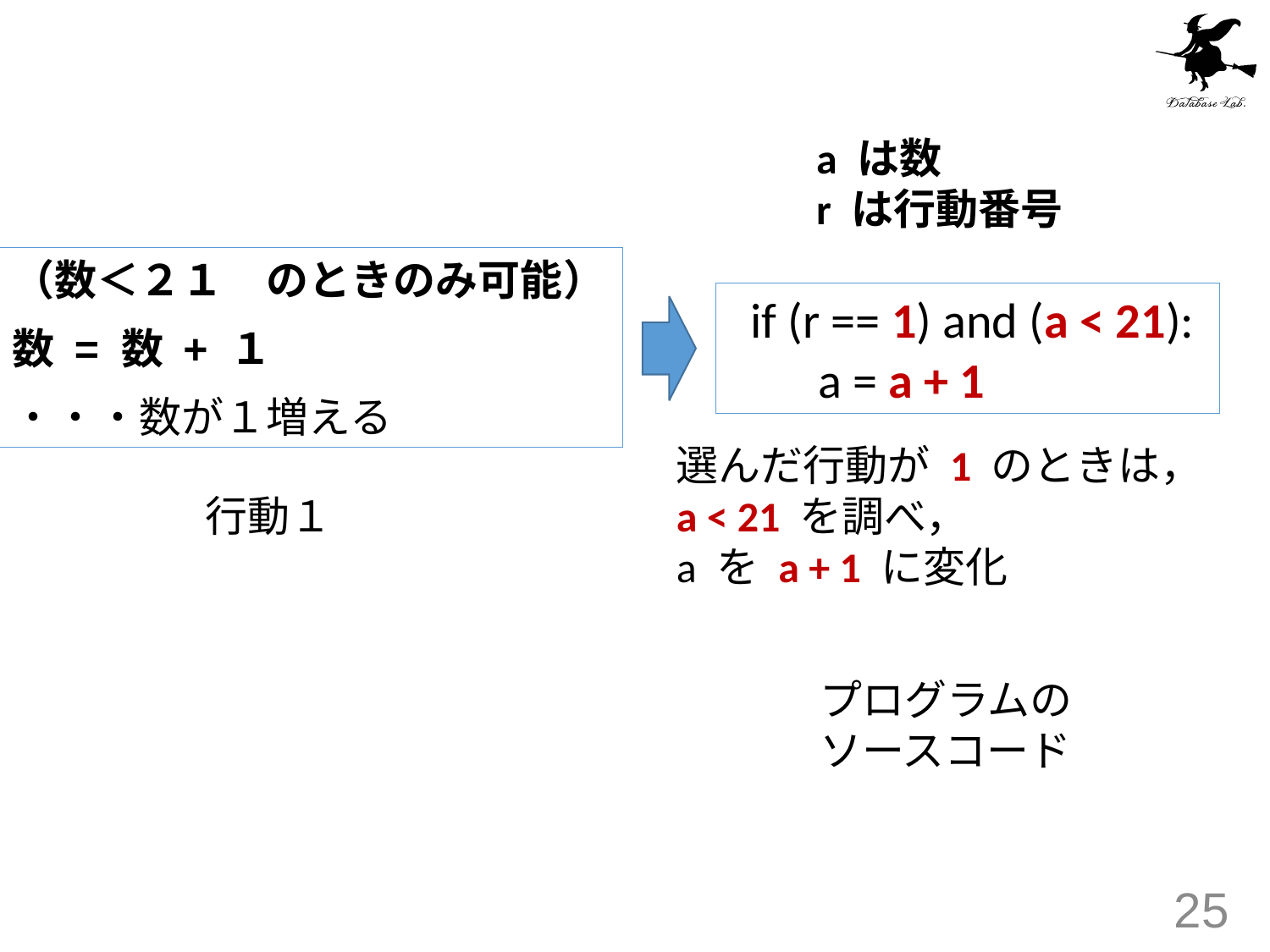

#
a は数
r は行動番号
（数＜２１　のときのみ可能）
数 = 数 + １
・・・数が１増える
  if (r == 1) and (a < 21):
        a = a + 1

選んだ行動が 1 のときは，
a < 21 を調べ，
a を a + 1 に変化
行動１
プログラムの
ソースコード
25